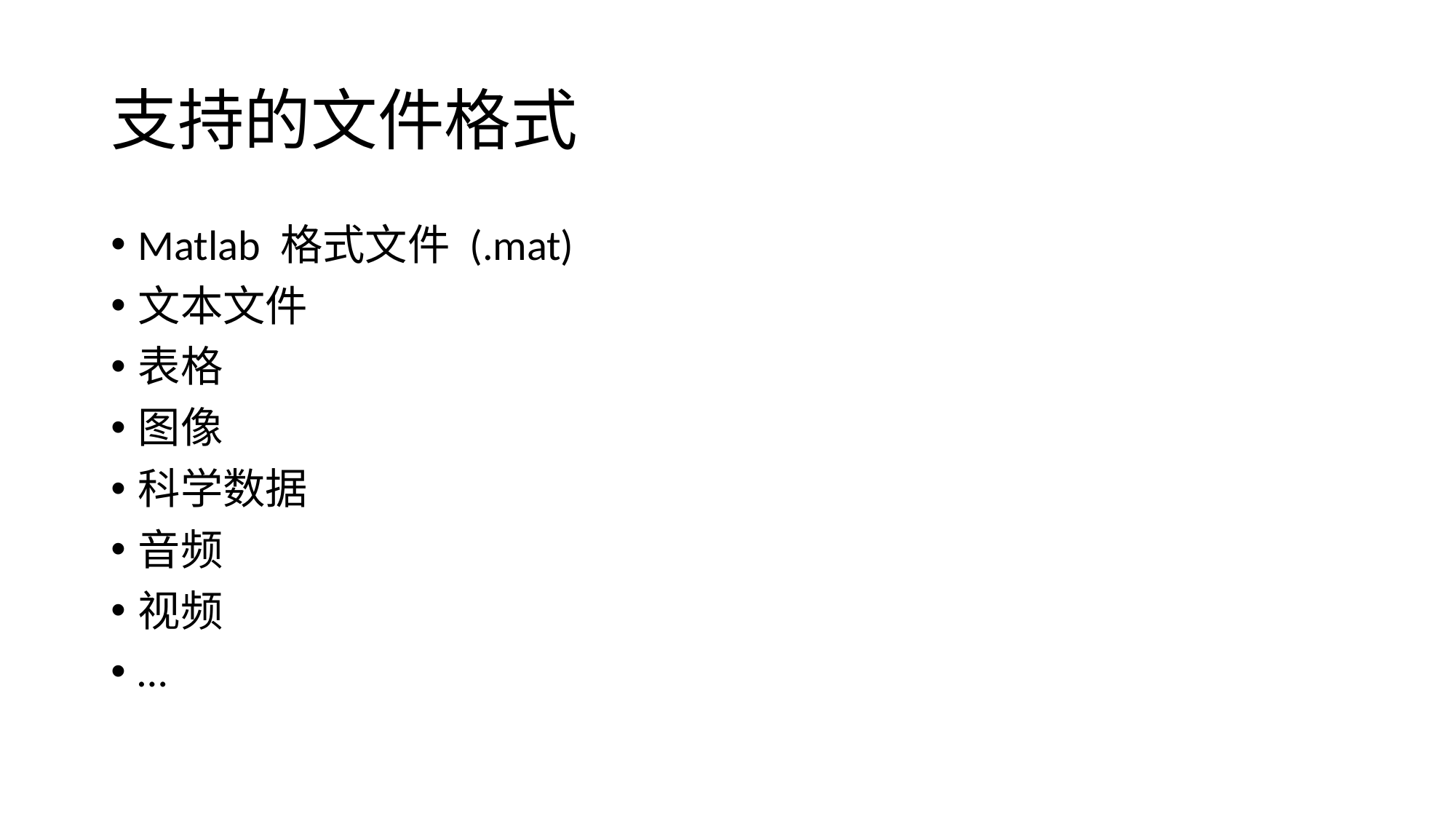

# 支持的文件格式
Matlab 格式文件 (.mat)
文本文件
表格
图像
科学数据
音频
视频
…